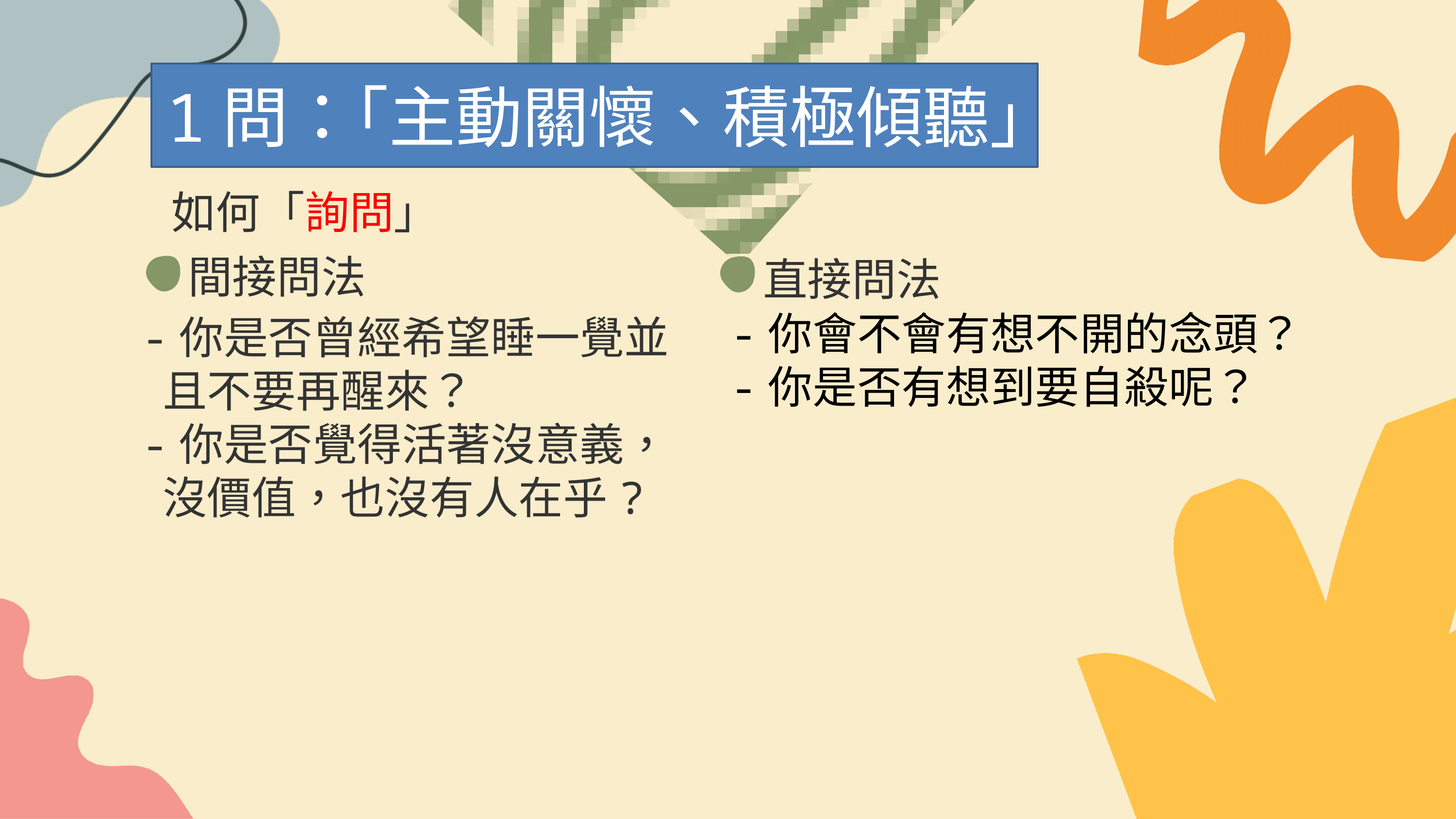

1問：｢主動關懷、積極傾聽｣
如何「詢問」
間接問法
直接問法

-你會不會有想不開的念頭？
-你是否有想到要自殺呢？
-你是否曾經希望睡一覺並
 且不要再醒來？
-你是否覺得活著沒意義，
 沒價值，也沒有人在乎?